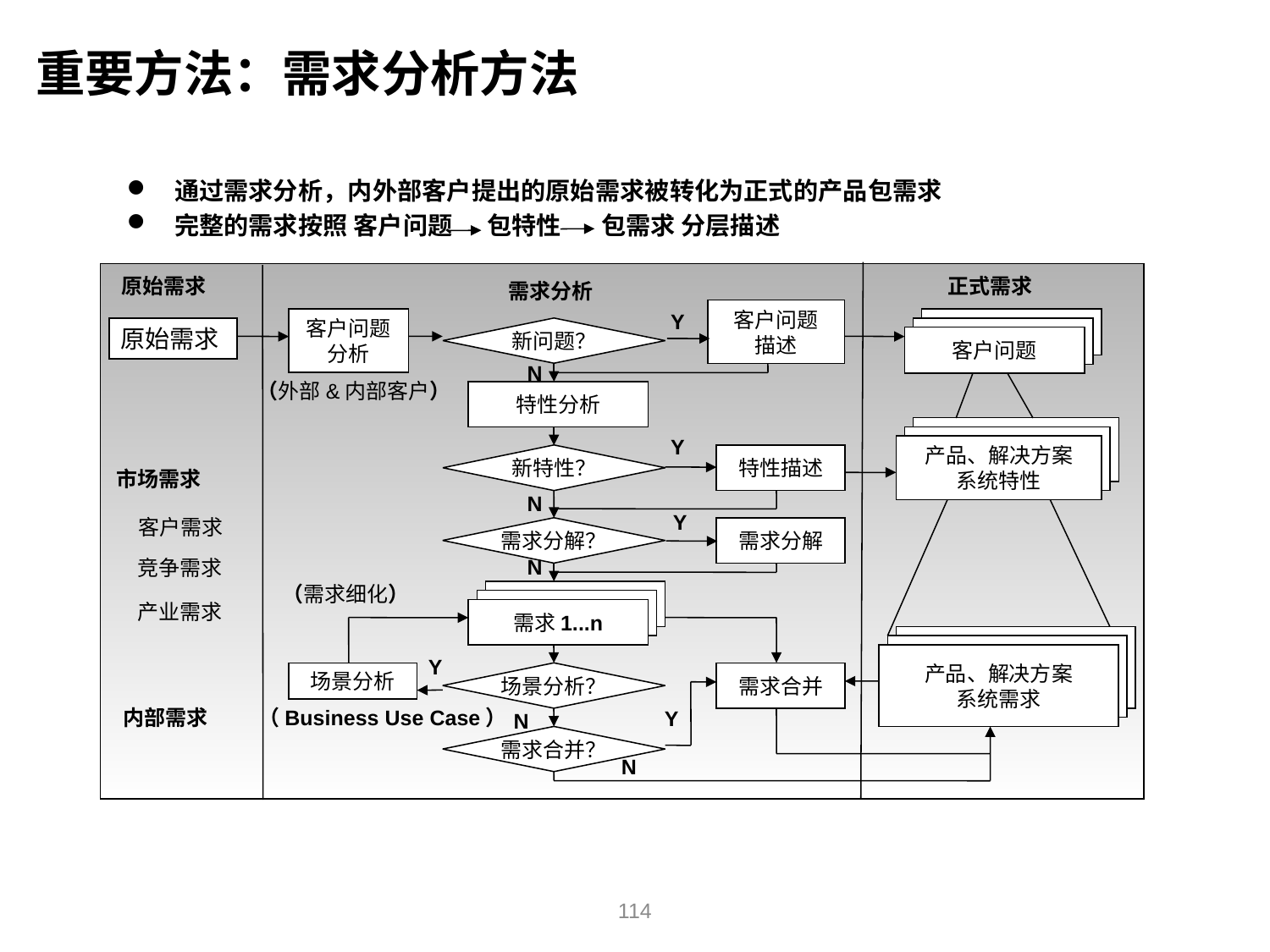

重要方法：需求分析方法
通过需求分析，内外部客户提出的原始需求被转化为正式的产品包需求
完整的需求按照 客户问题      包特性       包需求 分层描述

原始需求
正式需求
需求分析
客户问题
描述
Y
客户问题
分析

原始需求
新问题？

客户问题

N

（外部&内部客户）

特性分析

Y
产品、解决方案
系统特性
新特性？
特性描述
市场需求

N

Y
客户需求

需求分解？
需求分解

N
竞争需求

（需求细化）

产业需求
需求1...n

产品、解决方案
系统需求
Y
场景分析
场景分析？
需求合并

内部需求
（Business Use Case）
Y
N

需求合并？

N

114